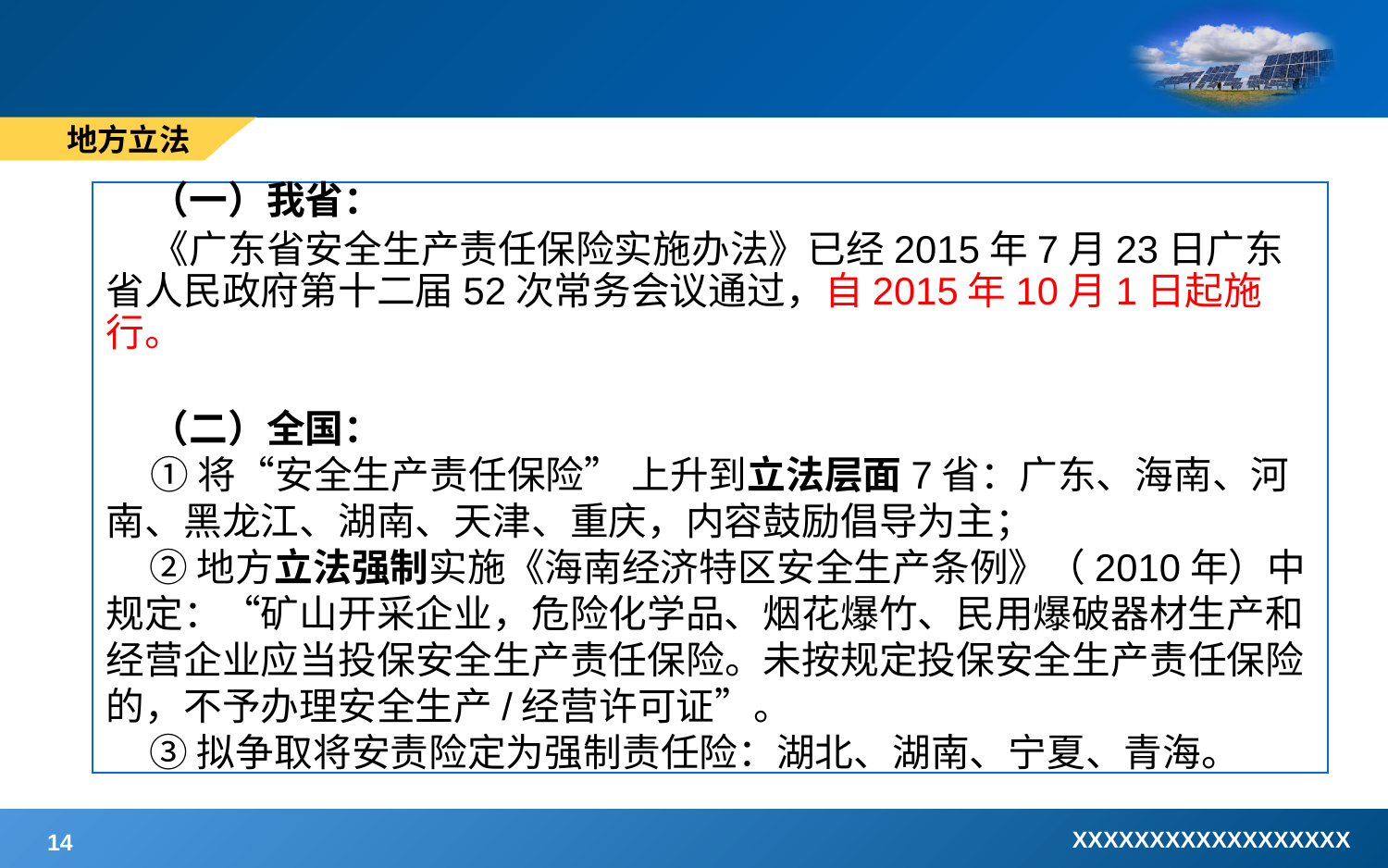

地方立法

    （一）我省：
    《广东省安全生产责任保险实施办法》已经2015年7月23日广东省人民政府第十二届52次常务会议通过，自2015年10月1日起施行。

    （二）全国：
     ①将“安全生产责任保险” 上升到立法层面7省：广东、海南、河南、黑龙江、湖南、天津、重庆，内容鼓励倡导为主；
     ②地方立法强制实施《海南经济特区安全生产条例》（2010年）中规定：“矿山开采企业，危险化学品、烟花爆竹、民用爆破器材生产和经营企业应当投保安全生产责任保险。未按规定投保安全生产责任保险的，不予办理安全生产/经营许可证”。
     ③拟争取将安责险定为强制责任险：湖北、湖南、宁夏、青海。